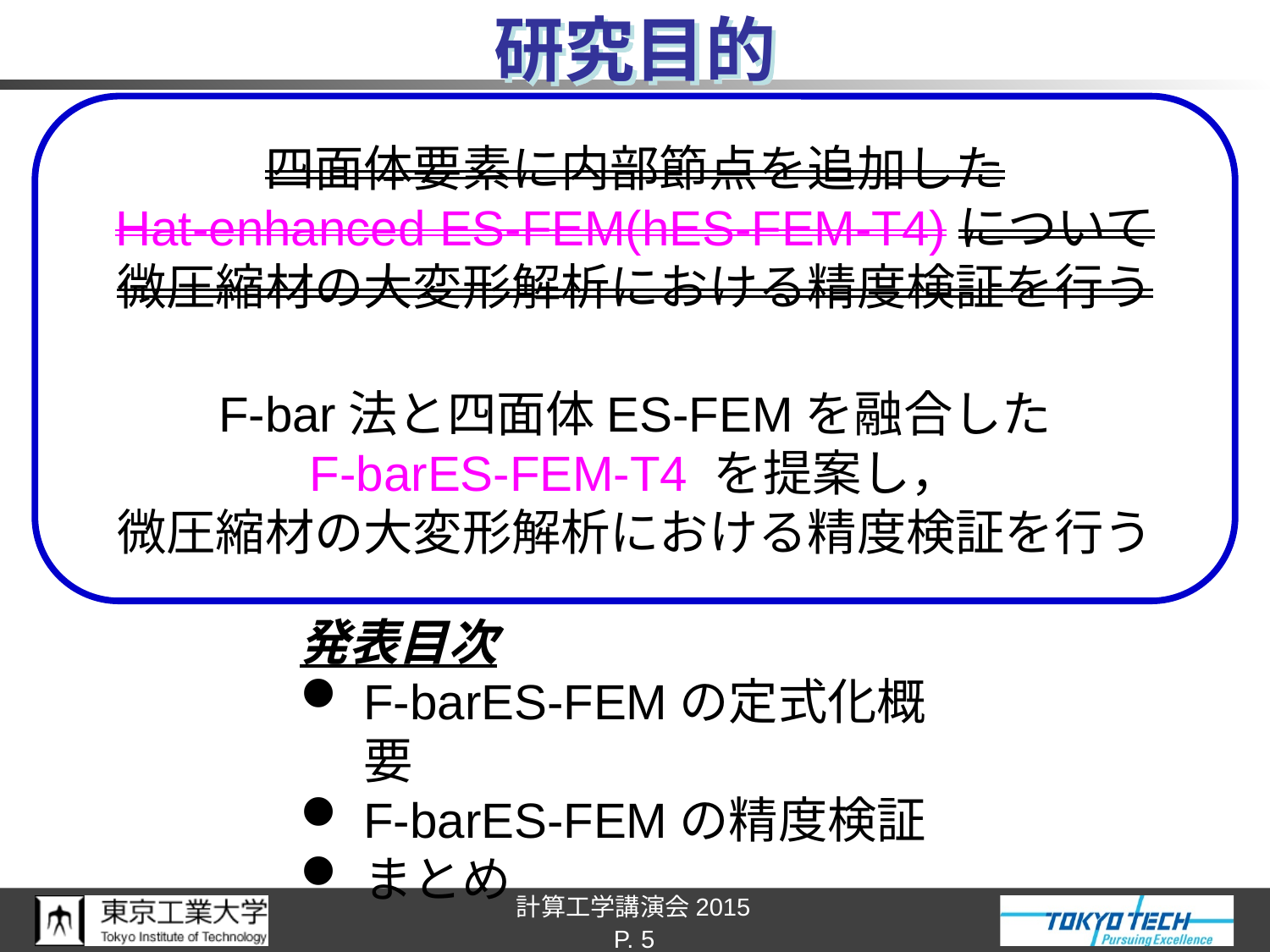

# 研究目的
四面体要素に内部節点を追加した
Hat-enhanced ES-FEM(hES-FEM-T4)について
微圧縮材の大変形解析における精度検証を行う
F-bar法と四面体ES-FEMを融合した
F-barES-FEM-T4 を提案し，
微圧縮材の大変形解析における精度検証を行う
発表目次
F-barES-FEMの定式化概要
F-barES-FEMの精度検証
まとめ
P. 5